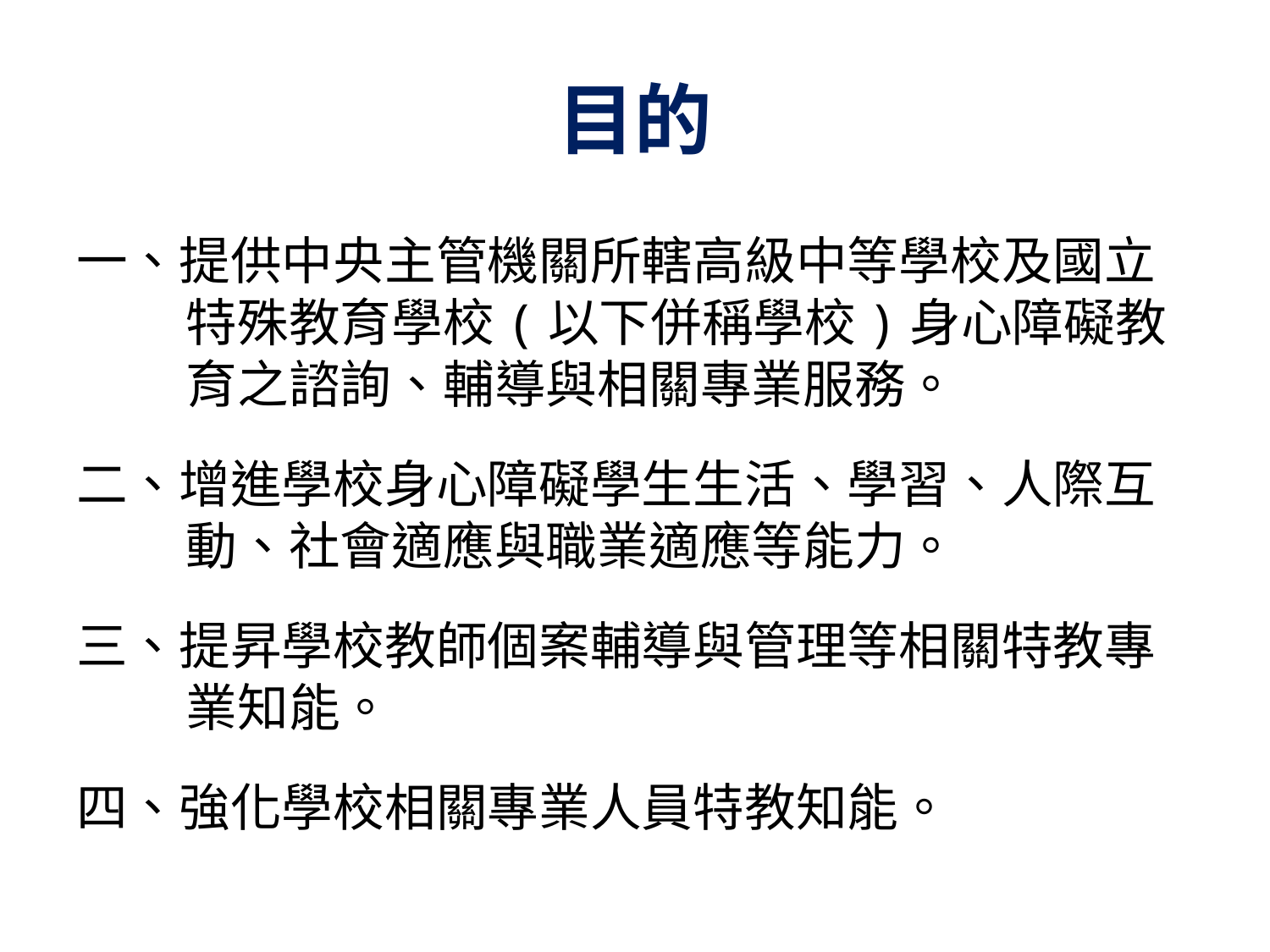

# 目的
一、提供中央主管機關所轄高級中等學校及國立特殊教育學校(以下併稱學校)身心障礙教育之諮詢、輔導與相關專業服務。
二、增進學校身心障礙學生生活、學習、人際互動、社會適應與職業適應等能力。
三、提昇學校教師個案輔導與管理等相關特教專業知能。
四、強化學校相關專業人員特教知能。